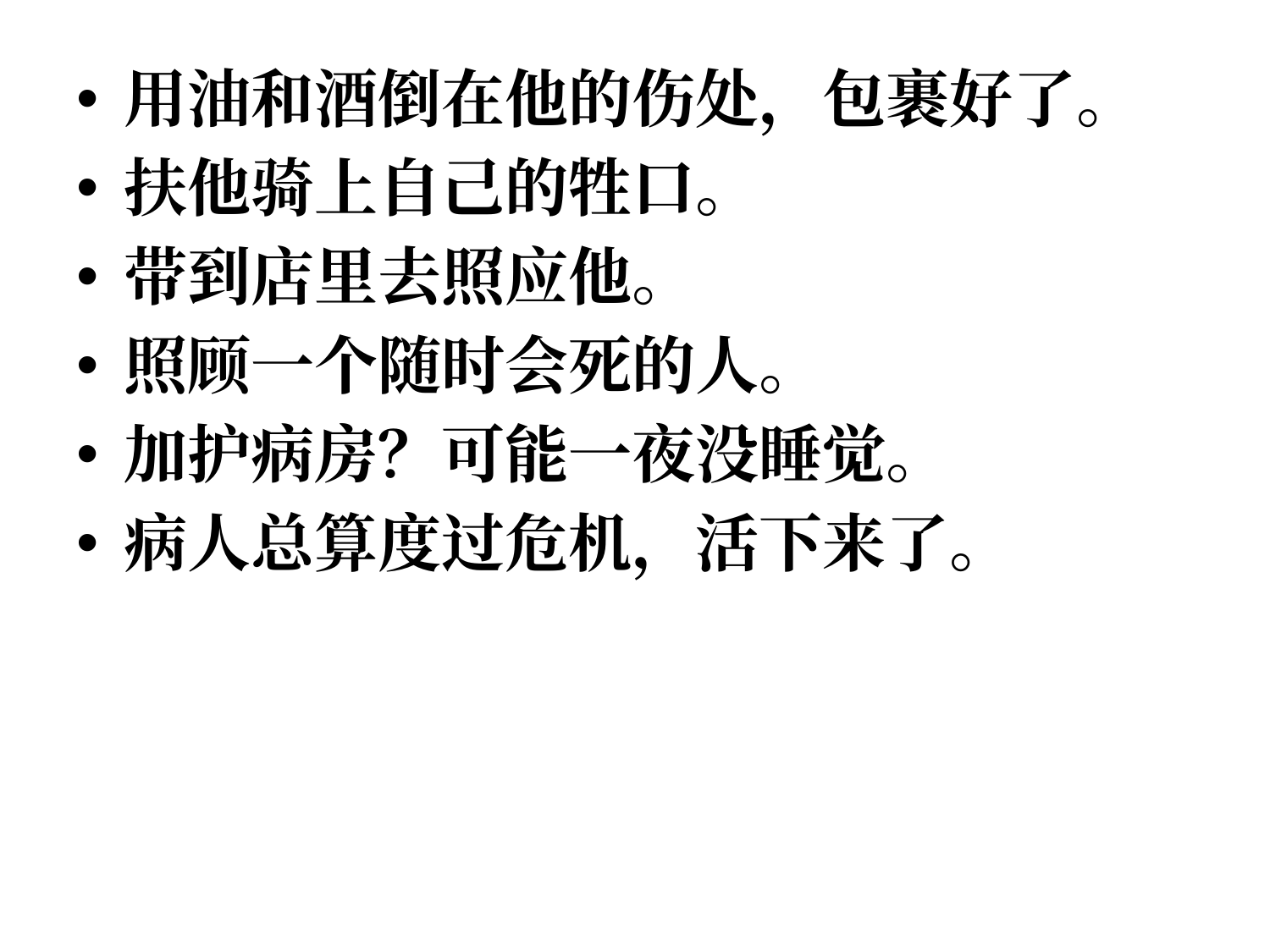

用油和酒倒在他的伤处，包裹好了。
扶他骑上自己的牲口。
带到店里去照应他。
照顾一个随时会死的人。
加护病房？可能一夜没睡觉。
病人总算度过危机，活下来了。